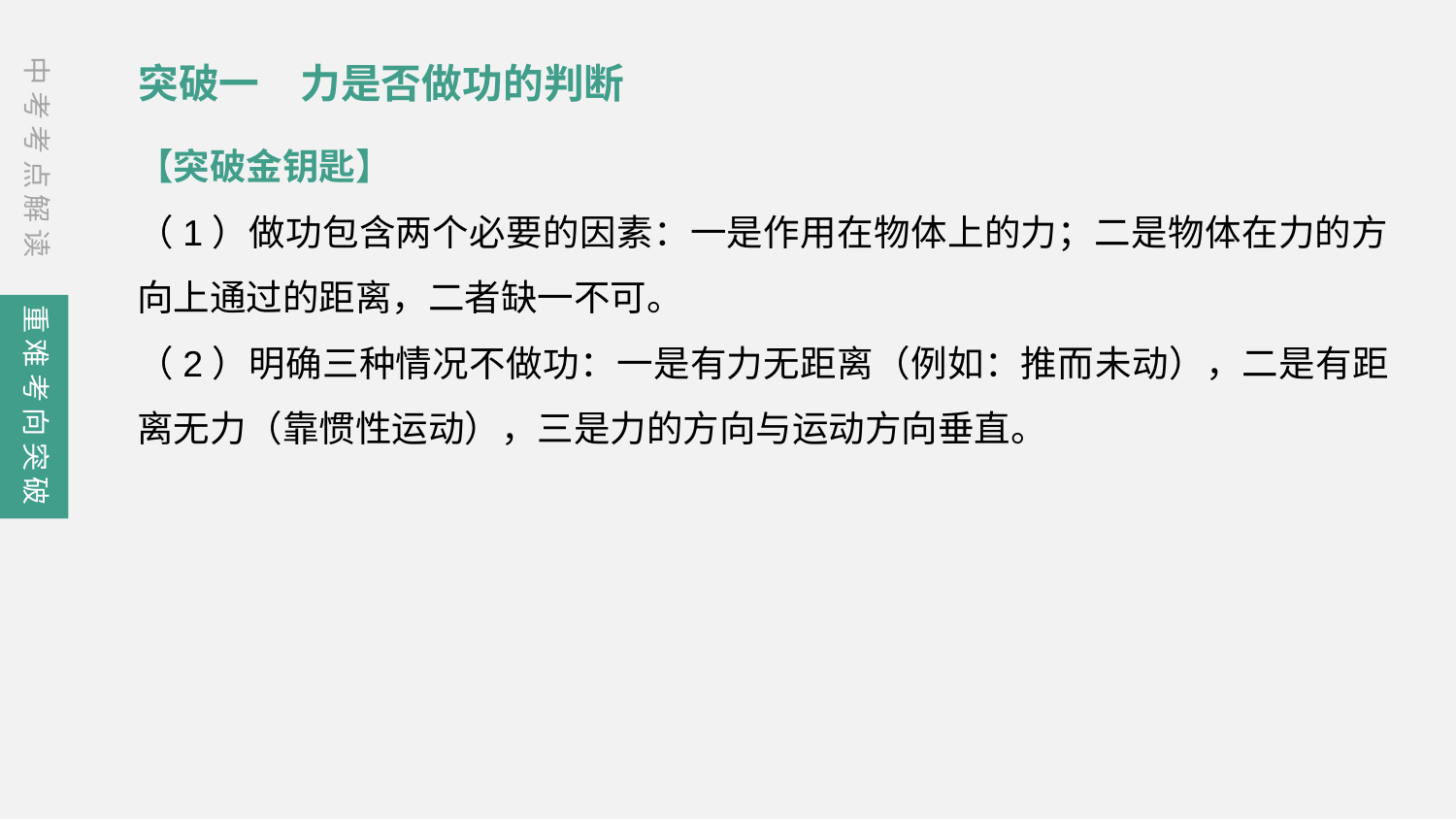

中考考点解读
突破一　力是否做功的判断
【突破金钥匙】
（1）做功包含两个必要的因素：一是作用在物体上的力；二是物体在力的方向上通过的距离，二者缺一不可。
（2）明确三种情况不做功：一是有力无距离（例如：推而未动），二是有距离无力（靠惯性运动），三是力的方向与运动方向垂直。
重难考向突破